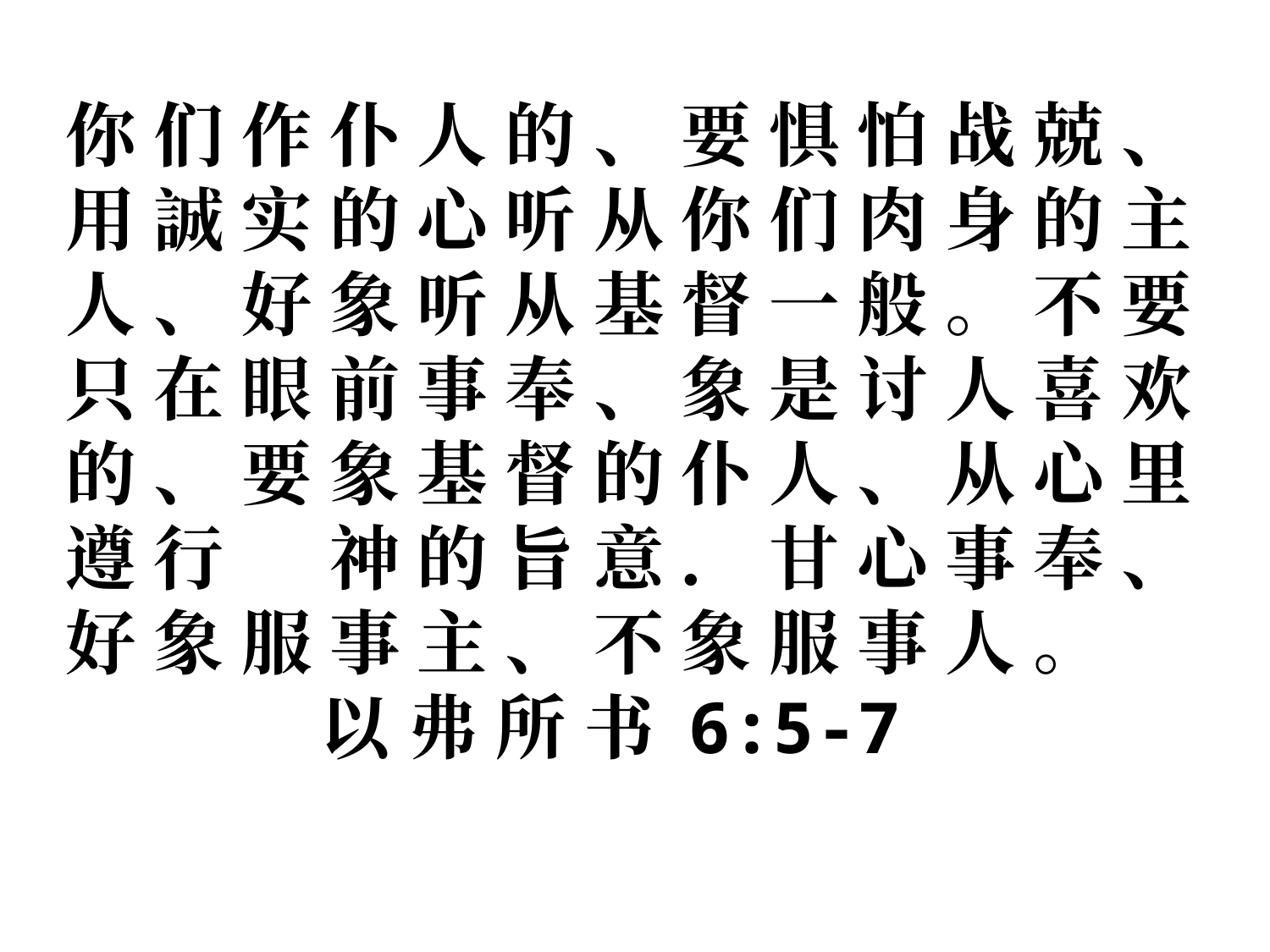

你 们 作 仆 人 的 、 要 惧 怕 战 兢 、 用 誠 实 的 心 听 从 你 们 肉 身 的 主 人 、 好 象 听 从 基 督 一 般 。 不 要 只 在 眼 前 事 奉 、 象 是 讨 人 喜 欢 的 、 要 象 基 督 的 仆 人 、 从 心 里 遵 行 　 神 的 旨 意 ． 甘 心 事 奉 、 好 象 服 事 主 、 不 象 服 事 人 。 		以 弗 所 书 6:5-7